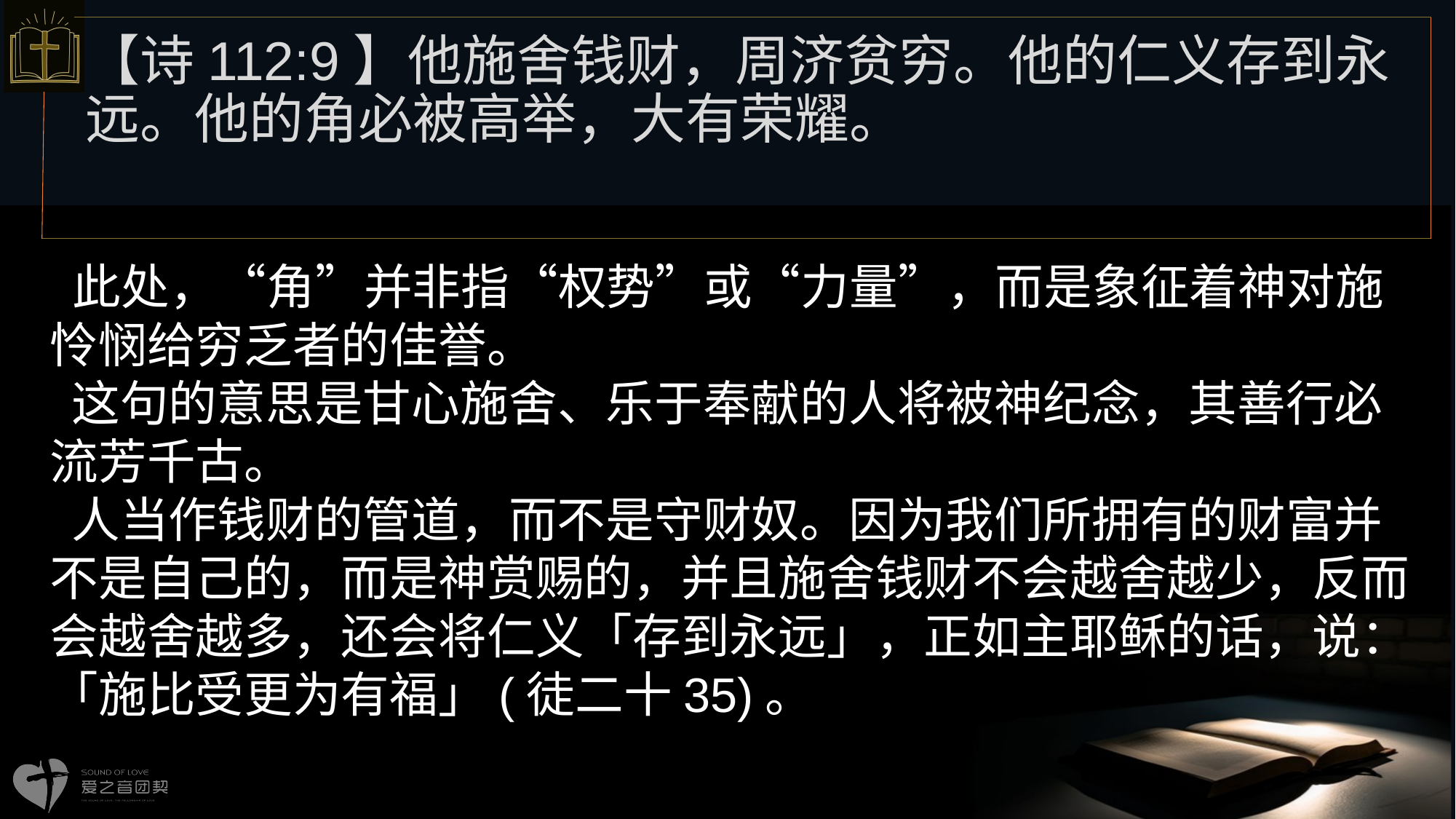

【诗112:9】他施舍钱财，周济贫穷。他的仁义存到永远。他的角必被高举，大有荣耀。
# 此处，“角”并非指“权势”或“力量”，而是象征着神对施怜悯给穷乏者的佳誉。 这句的意思是甘心施舍、乐于奉献的人将被神纪念，其善行必流芳千古。 人当作钱财的管道，而不是守财奴。因为我们所拥有的财富并不是自己的，而是神赏赐的，并且施舍钱财不会越舍越少，反而会越舍越多，还会将仁义「存到永远」，正如主耶稣的话，说：「施比受更为有福」(徒二十35)。